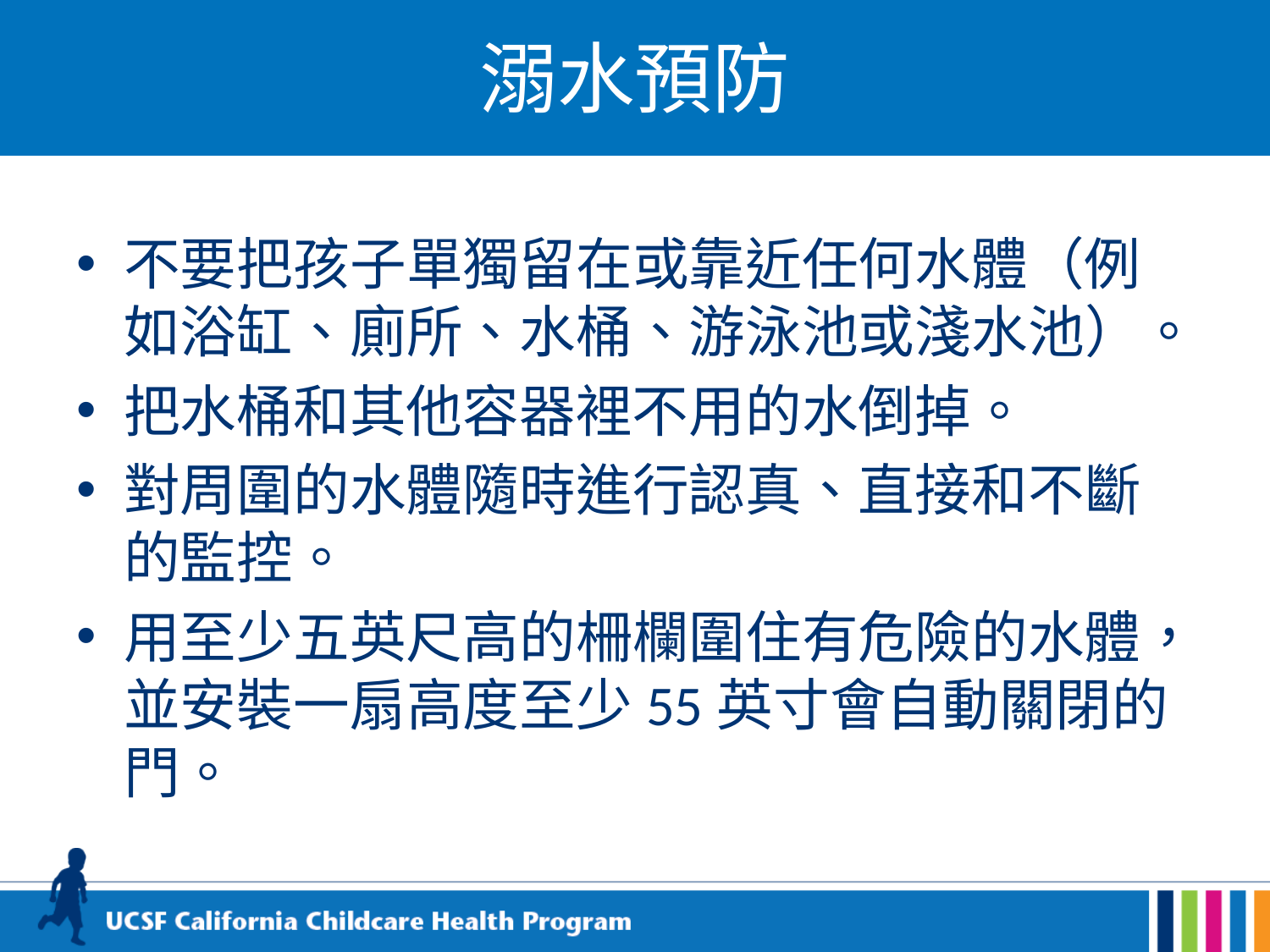

# 溺水預防
不要把孩子單獨留在或靠近任何水體（例如浴缸、廁所、水桶、游泳池或淺水池）。
把水桶和其他容器裡不用的水倒掉。
對周圍的水體隨時進行認真、直接和不斷的監控。
用至少五英尺高的柵欄圍住有危險的水體，並安裝一扇高度至少55英寸會自動關閉的門。